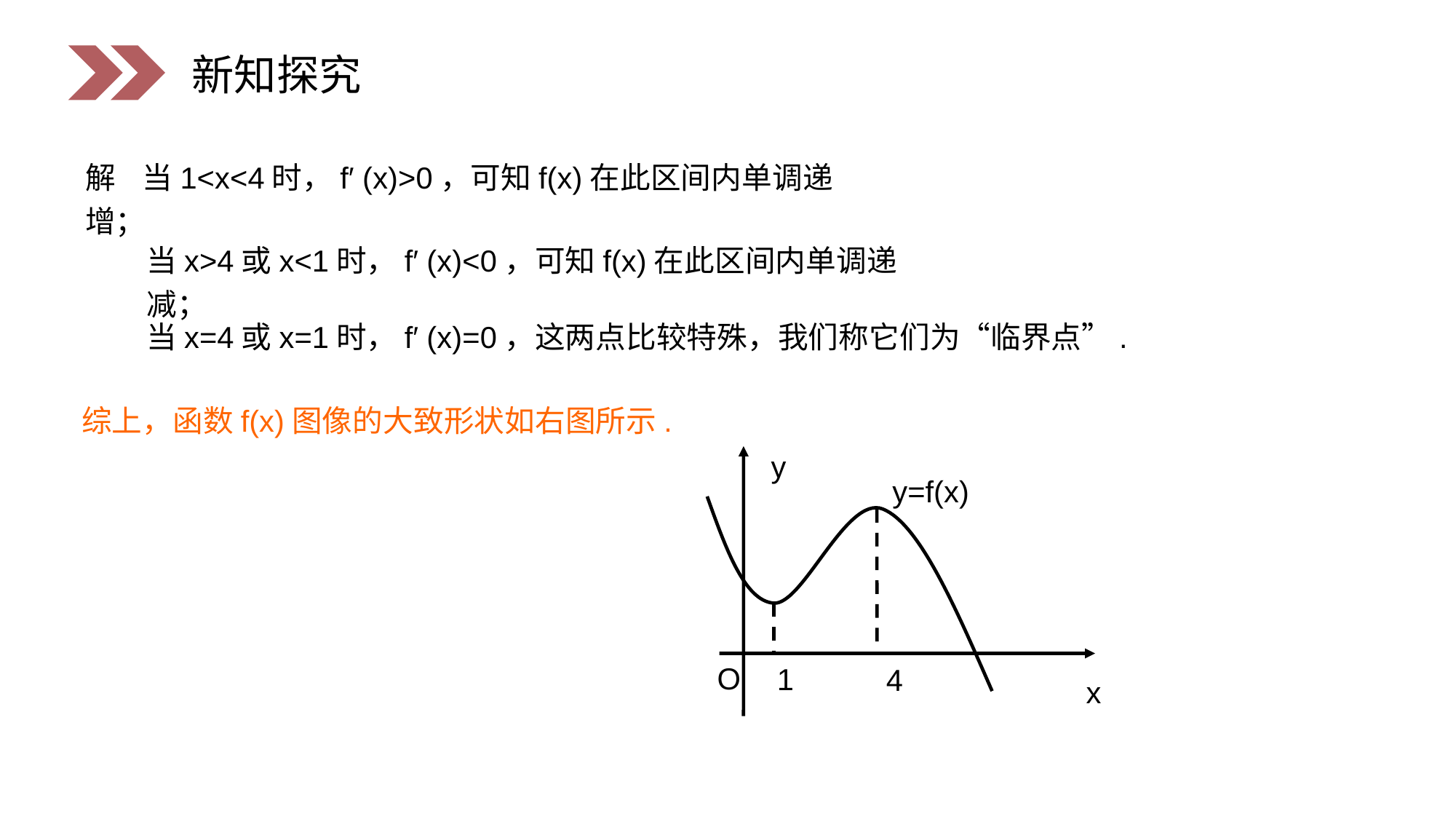

新知探究
解    当1<x<4时，f′ (x)>0，可知f(x)在此区间内单调递增；
当x>4或x<1时，f′ (x)<0，可知f(x)在此区间内单调递减；
当x=4或x=1时，f′ (x)=0，这两点比较特殊，我们称它们为“临界点”.
       综上，函数f(x)图像的大致形状如右图所示.
y

y=f(x)

O
1
4
x